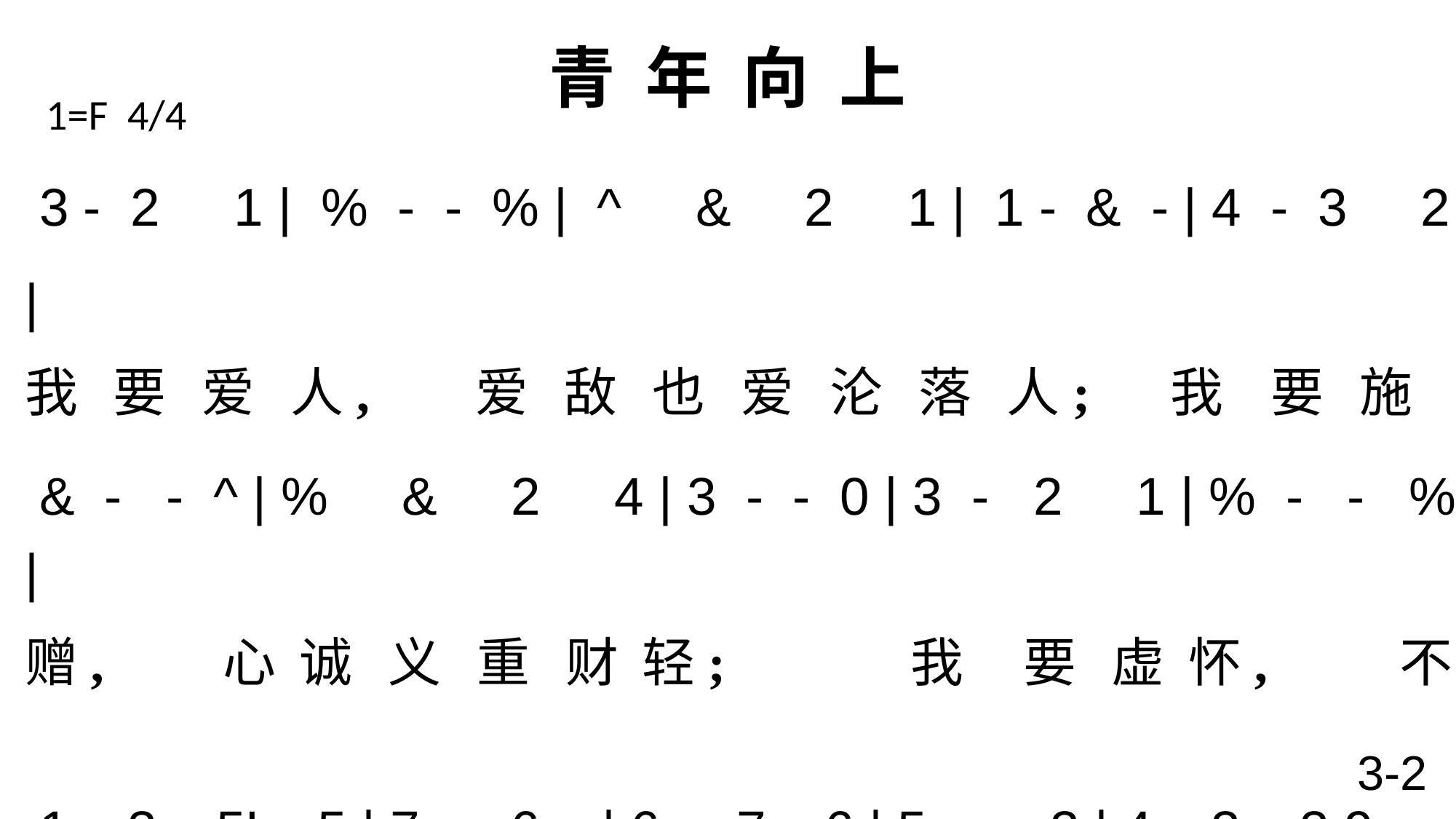

# 青  年  向  上
1=F  4/4
 3 -  2     1 |  %  -  -  % |  ^     &     2     1 |  1 -  &  - | 4  -  3     2 |
我   要   爱   人,       爱   敌   也   爱   沦   落   人;     我    要   施
 &  -   -  ^ | %     &     2     4 | 3  -  -  0 | 3  -   2     1 | %  -   -   % |
赠,        心  诚   义   重   财  轻;             我     要   虚  怀,         不
 1    3    5L   5 | 7  -   6  - | 6  -  7    6 | 5  -  -  3 | 4    3    3 9  w |
忘  我  身  多  弱     点;     我    要  向  上,       学  主  榜  样   助
 5  -  -  0 | 6  -   7     6 | 5  -  -  3 | 4     3    3 9  w | 1   -   -   0  \
人;             我     要   向  上,       学  主   榜  样   助  人。
3-2